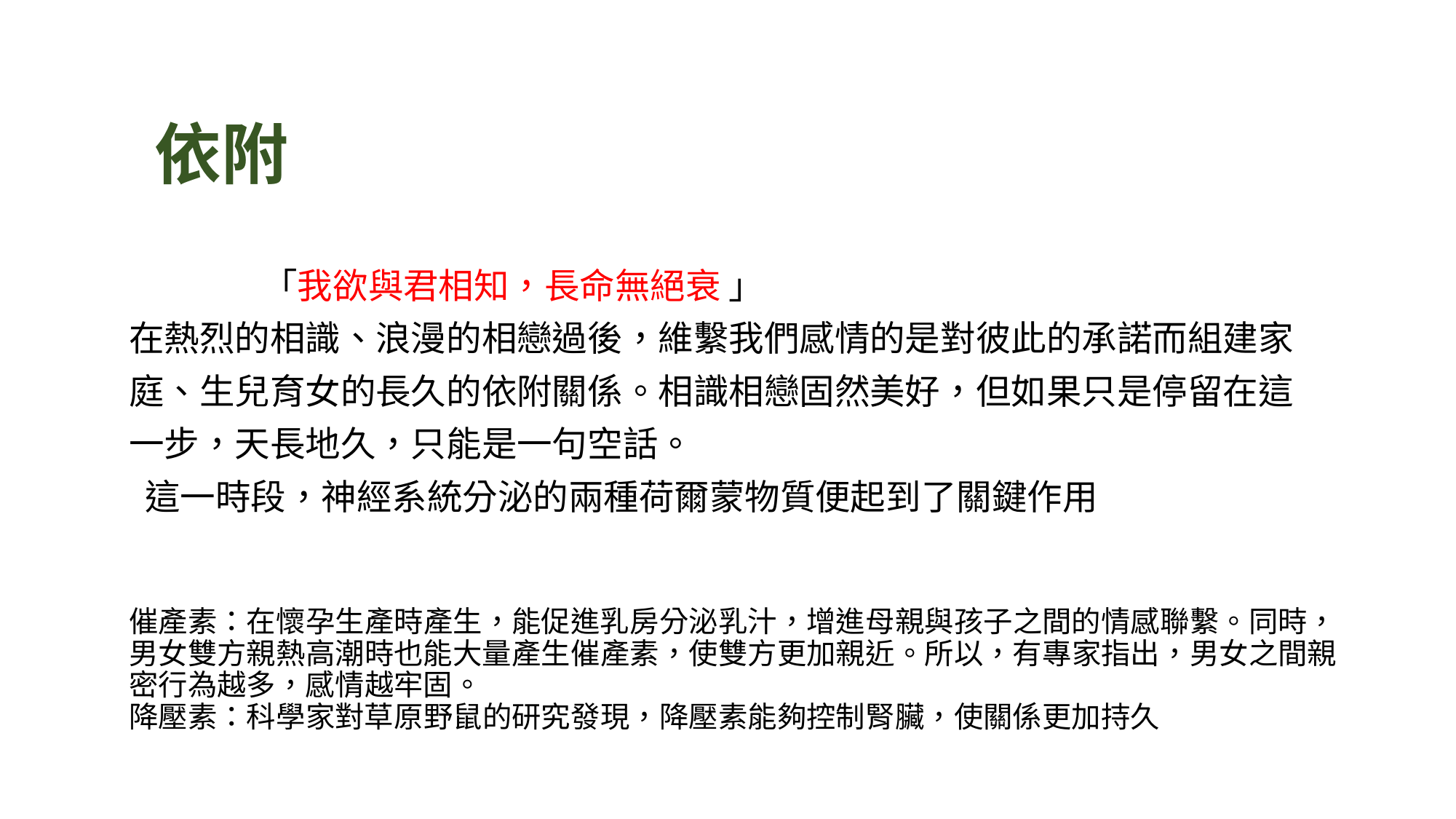

# 依附
                「我欲與君相知，長命無絕衰 」
在熱烈的相識、浪漫的相戀過後，維繫我們感情的是對彼此的承諾而組建家
庭、生兒育女的長久的依附關係。相識相戀固然美好，但如果只是停留在這
一步，天長地久，只能是一句空話。
 這一時段，神經系統分泌的兩種荷爾蒙物質便起到了關鍵作用

催產素：在懷孕生產時產生，能促進乳房分泌乳汁，增進母親與孩子之間的情感聯繫。同時，男女雙方親熱高潮時也能大量產生催產素，使雙方更加親近。所以，有專家指出，男女之間親密行為越多，感情越牢固。
降壓素：科學家對草原野鼠的研究發現，降壓素能夠控制腎臟，使關係更加持久